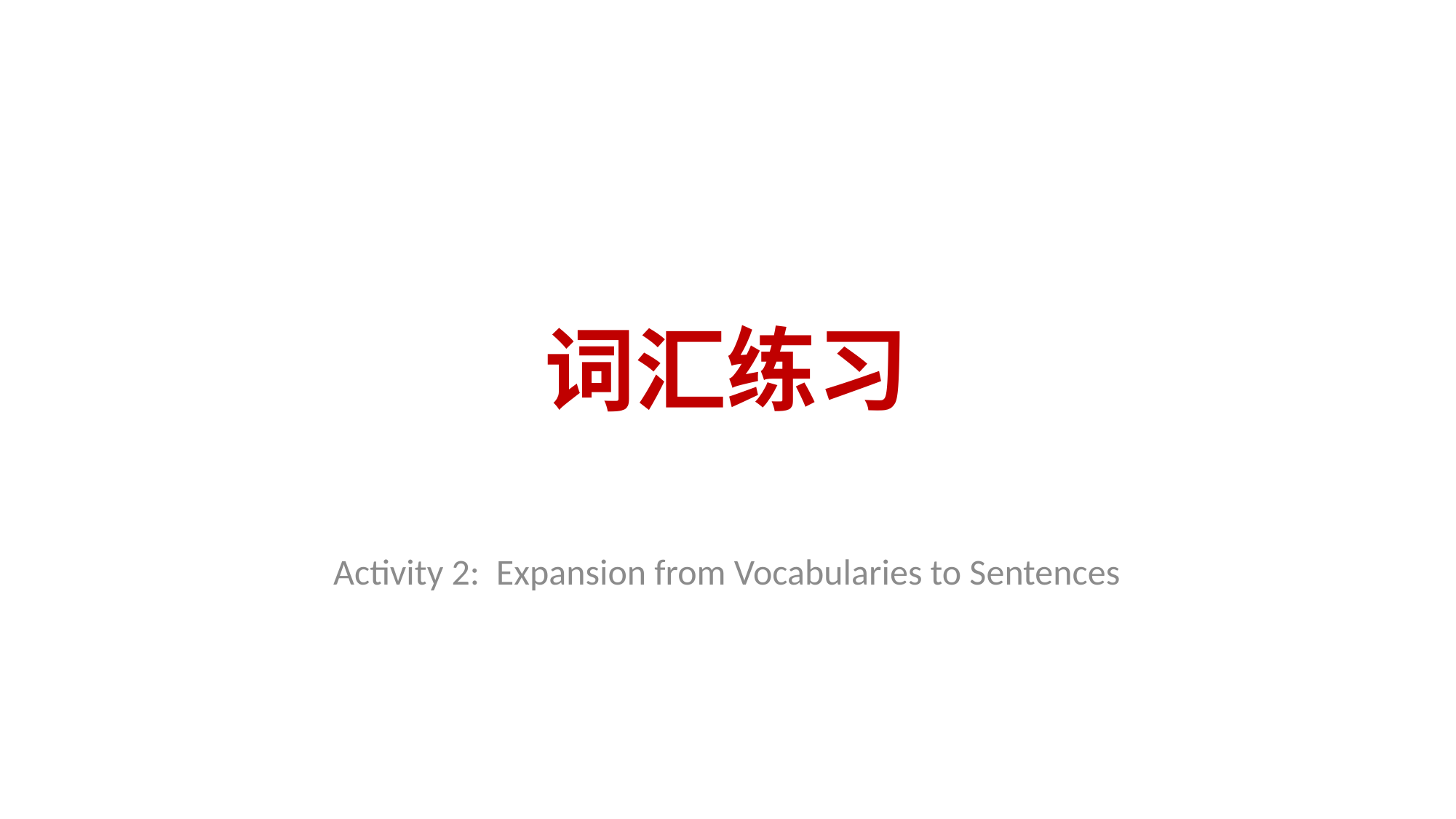

# 词汇练习
Activity 2:  Expansion from Vocabularies to Sentences